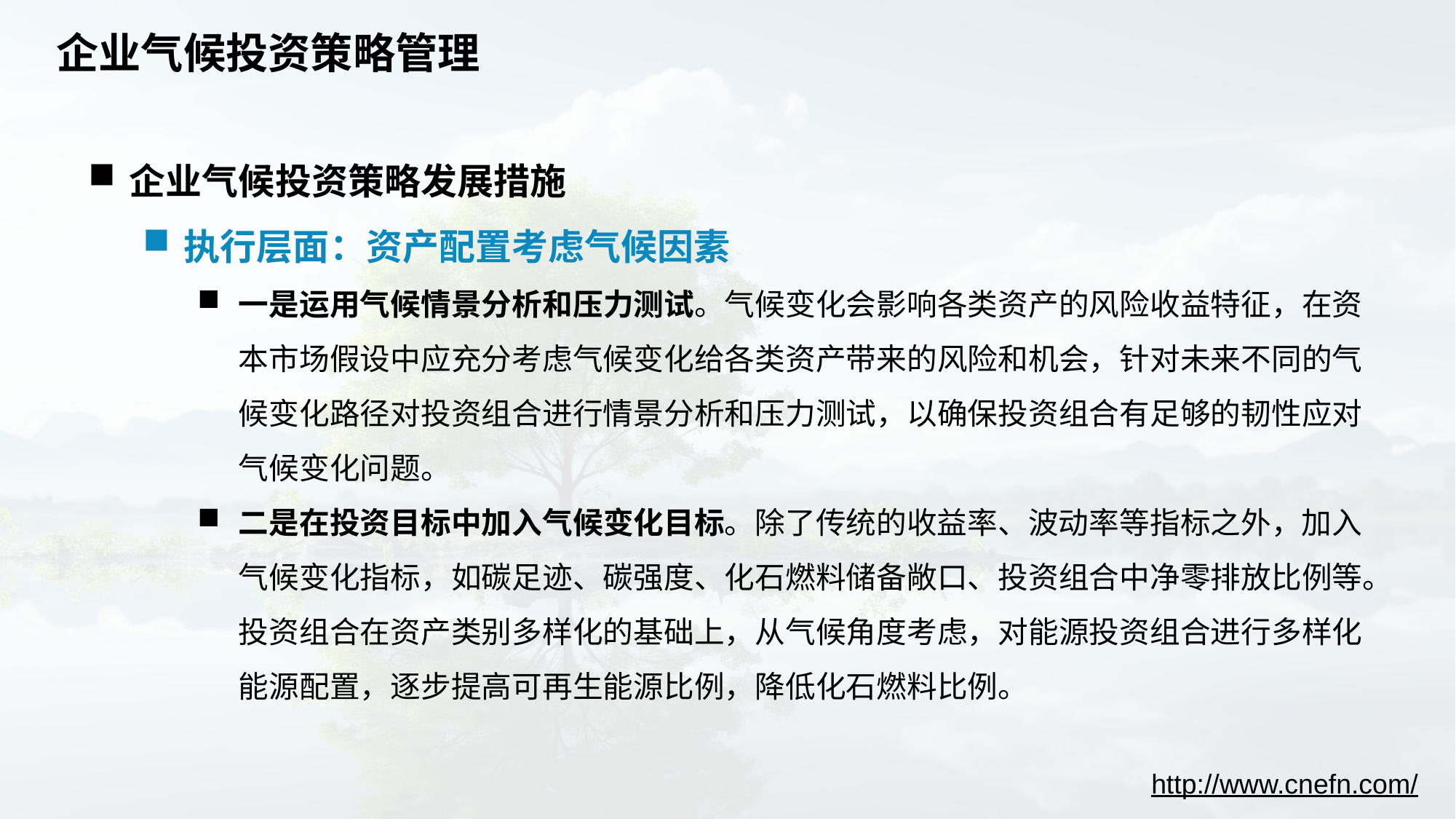

# 企业气候投资策略管理
企业气候投资策略发展措施
执行层面：资产配置考虑气候因素
一是运用气候情景分析和压力测试。气候变化会影响各类资产的风险收益特征，在资本市场假设中应充分考虑气候变化给各类资产带来的风险和机会，针对未来不同的气候变化路径对投资组合进行情景分析和压力测试，以确保投资组合有足够的韧性应对气候变化问题。
二是在投资目标中加入气候变化目标。除了传统的收益率、波动率等指标之外，加入气候变化指标，如碳足迹、碳强度、化石燃料储备敞口、投资组合中净零排放比例等。投资组合在资产类别多样化的基础上，从气候角度考虑，对能源投资组合进行多样化能源配置，逐步提高可再生能源比例，降低化石燃料比例。